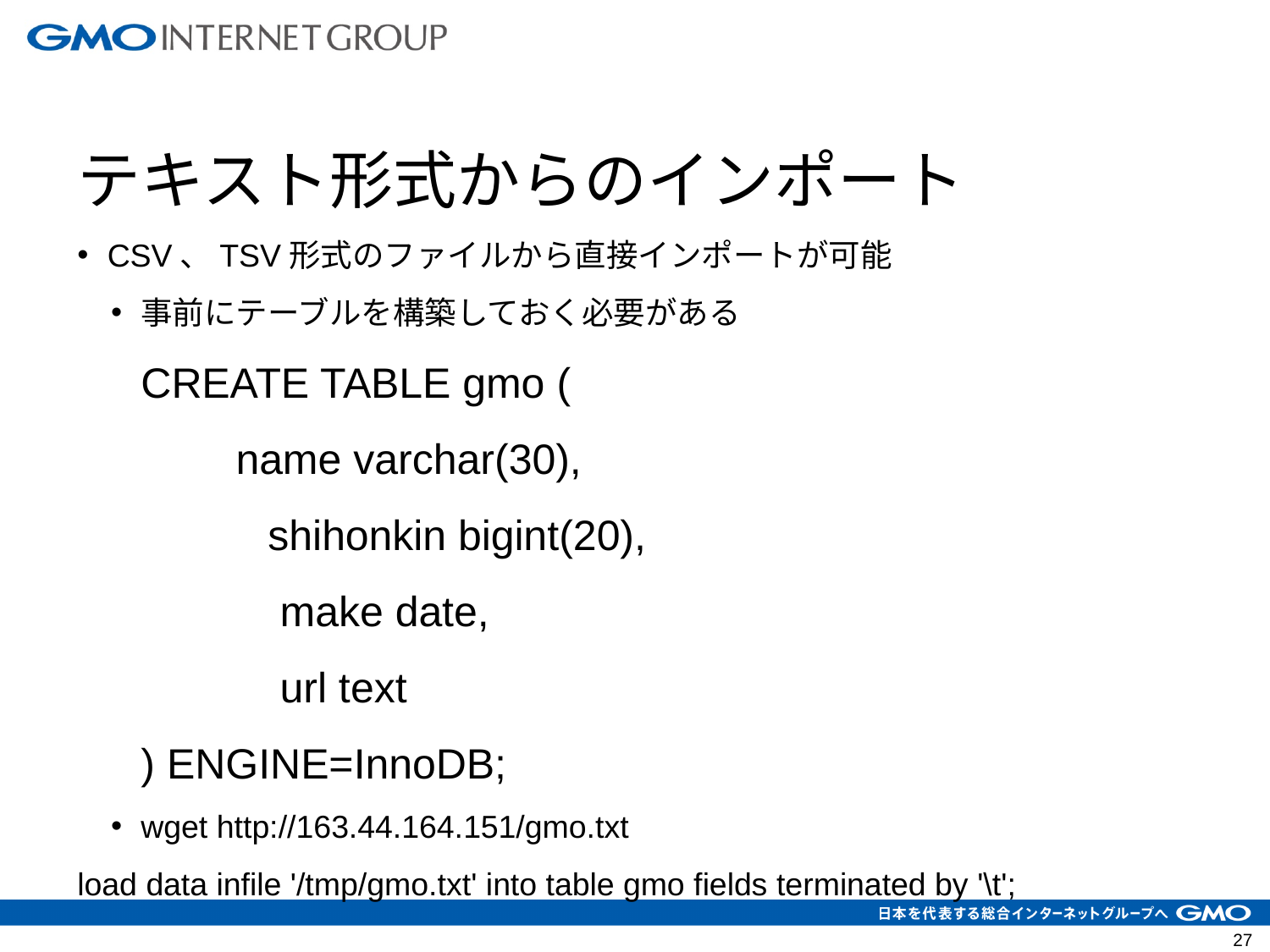

テキスト形式からのインポート
CSV、TSV形式のファイルから直接インポートが可能
事前にテーブルを構築しておく必要がある
CREATE TABLE gmo (
　　name varchar(30),
	shihonkin bigint(20),
	 make date,
	 url text
) ENGINE=InnoDB;
wget http://163.44.164.151/gmo.txt
load data infile '/tmp/gmo.txt' into table gmo fields terminated by '\t';